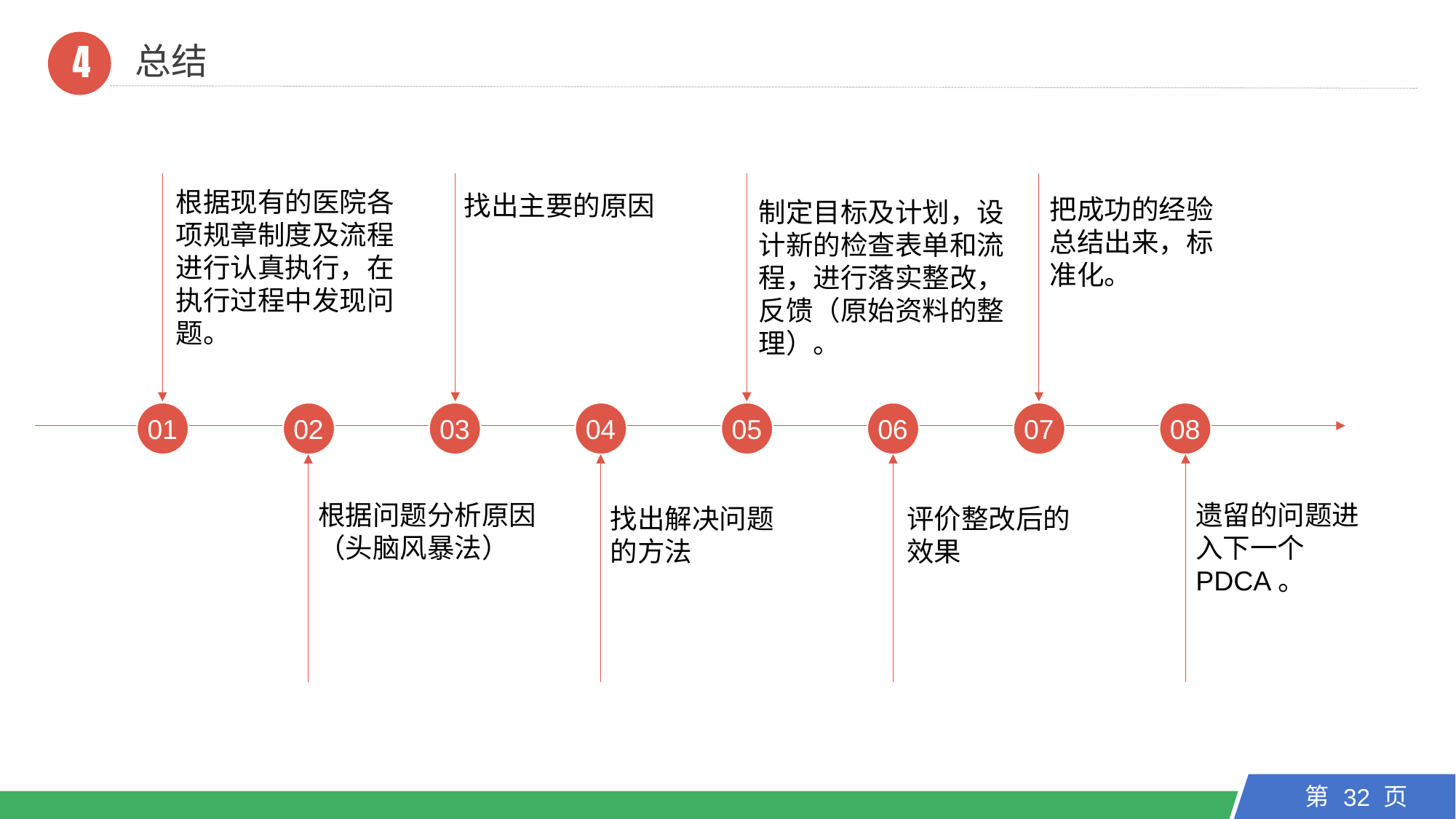

总结
4
根据现有的医院各项规章制度及流程进行认真执行，在执行过程中发现问题。
找出主要的原因
把成功的经验总结出来，标准化。
制定目标及计划，设计新的检查表单和流程，进行落实整改，反馈（原始资料的整理）。

01

02

03

04

05

06

07

08
根据问题分析原因（头脑风暴法）
遗留的问题进入下一个PDCA。
找出解决问题的方法
评价整改后的效果